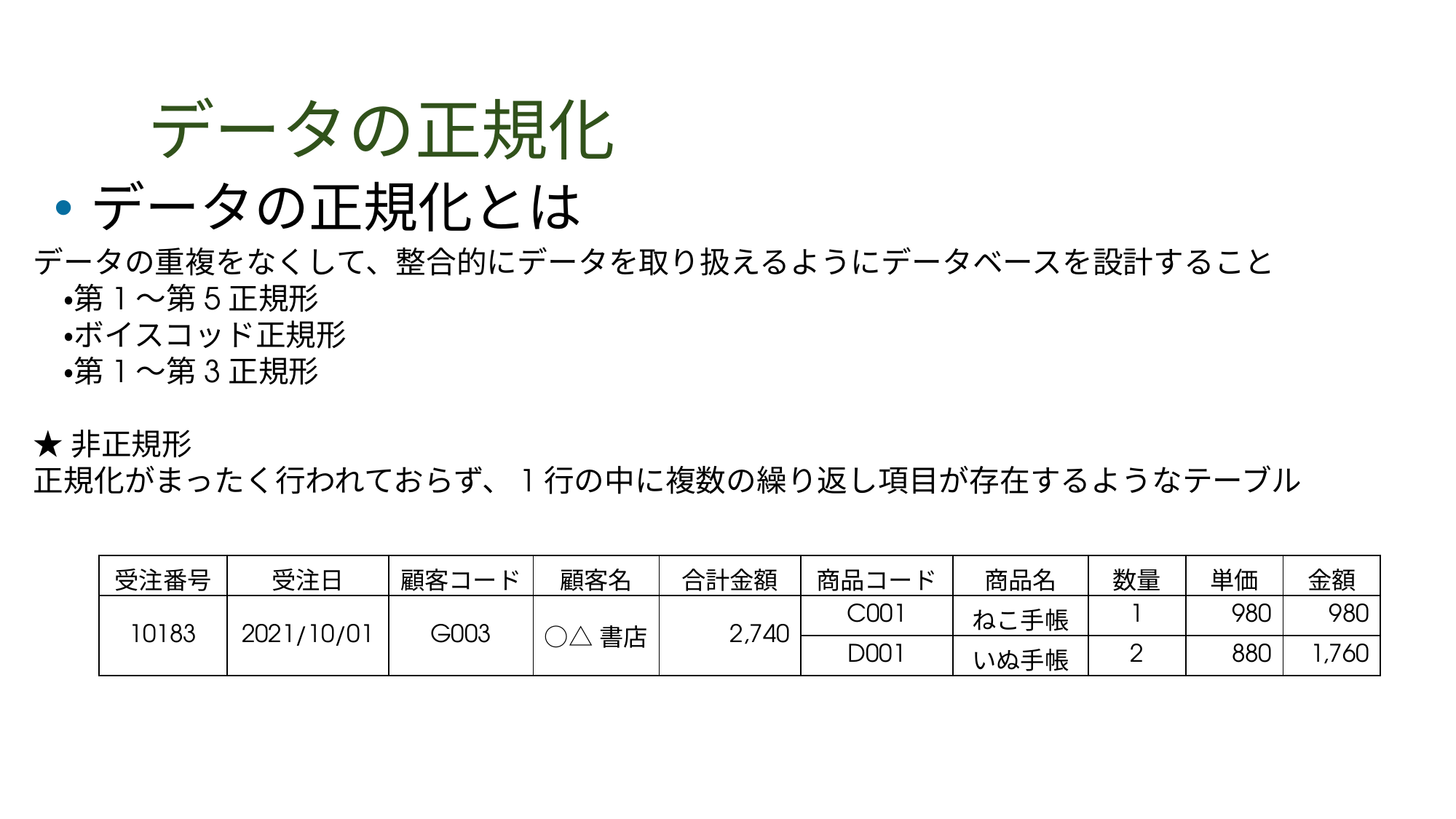

# データの正規化
データの正規化とは
データの重複をなくして、整合的にデータを取り扱えるようにデータベースを設計すること
　・第1～第5正規形
　・ボイスコッド正規形
　・第1～第3正規形

★非正規形
正規化がまったく行われておらず、1行の中に複数の繰り返し項目が存在するようなテーブル

| 受注番号 | 受注日 | 顧客コード | 顧客名 | 合計金額 | 商品コード | 商品名 | 数量 | 単価 | 金額 |
| --- | --- | --- | --- | --- | --- | --- | --- | --- | --- |
| 10183 | 2021/10/01 | G003 | ○△書店 | 2,740 | C001 | ねこ手帳 | 1 | 980 | 980 |
|  |  |  |  |  | D001 | いぬ手帳 | 2 | 880 | 1,760 |